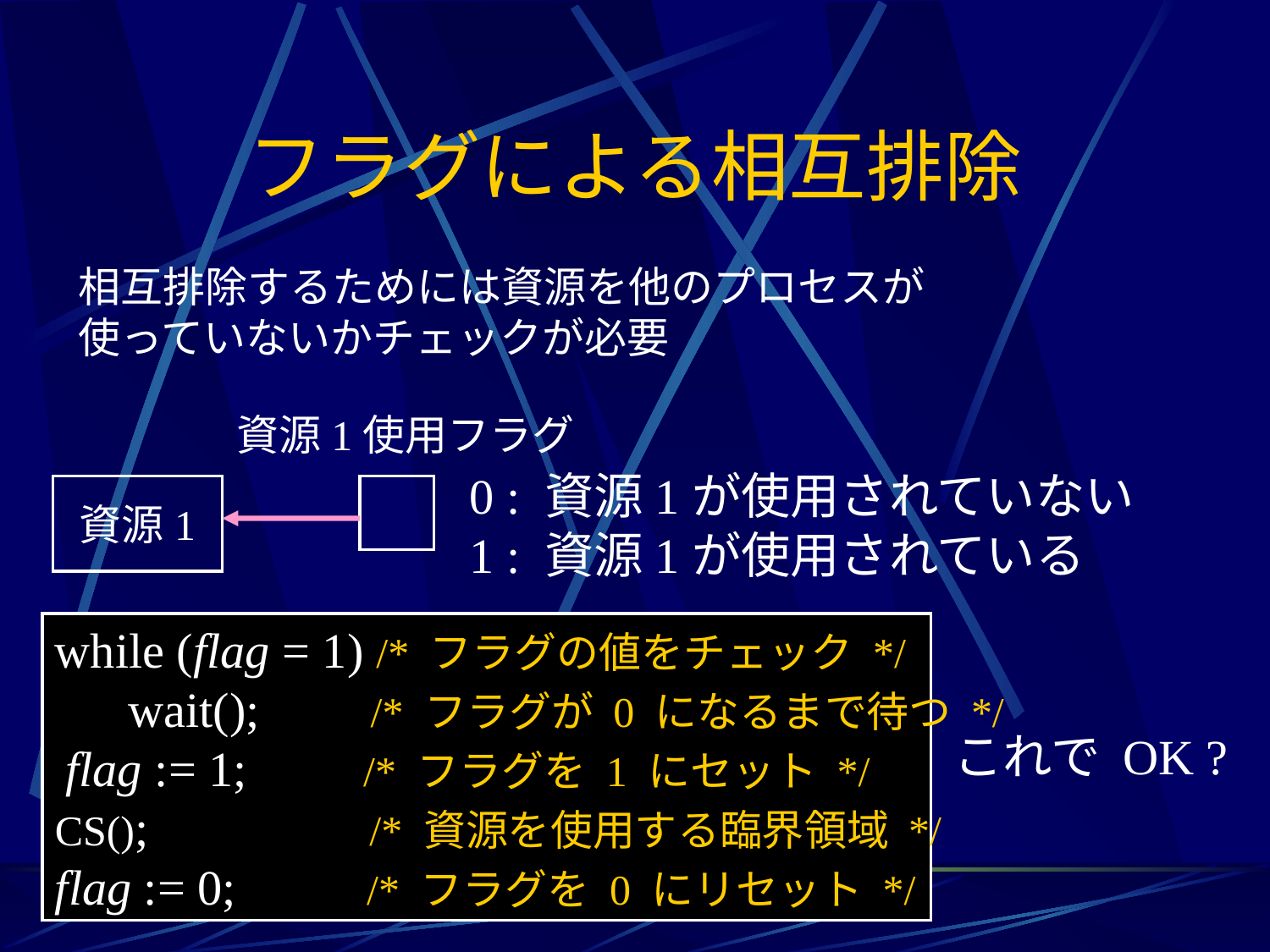

# フラグによる相互排除
相互排除するためには資源を他のプロセスが
使っていないかチェックが必要
資源1使用フラグ

0 : 資源1が使用されていない
1 : 資源1が使用されている
資源1
while (flag = 1) /* フラグの値をチェック */
      wait();         /* フラグが 0 になるまで待つ */
 flag := 1;           /* フラグを 1 にセット */
CS();                  /* 資源を使用する臨界領域 */
flag := 0;            /* フラグを 0 にリセット */
これで OK ?